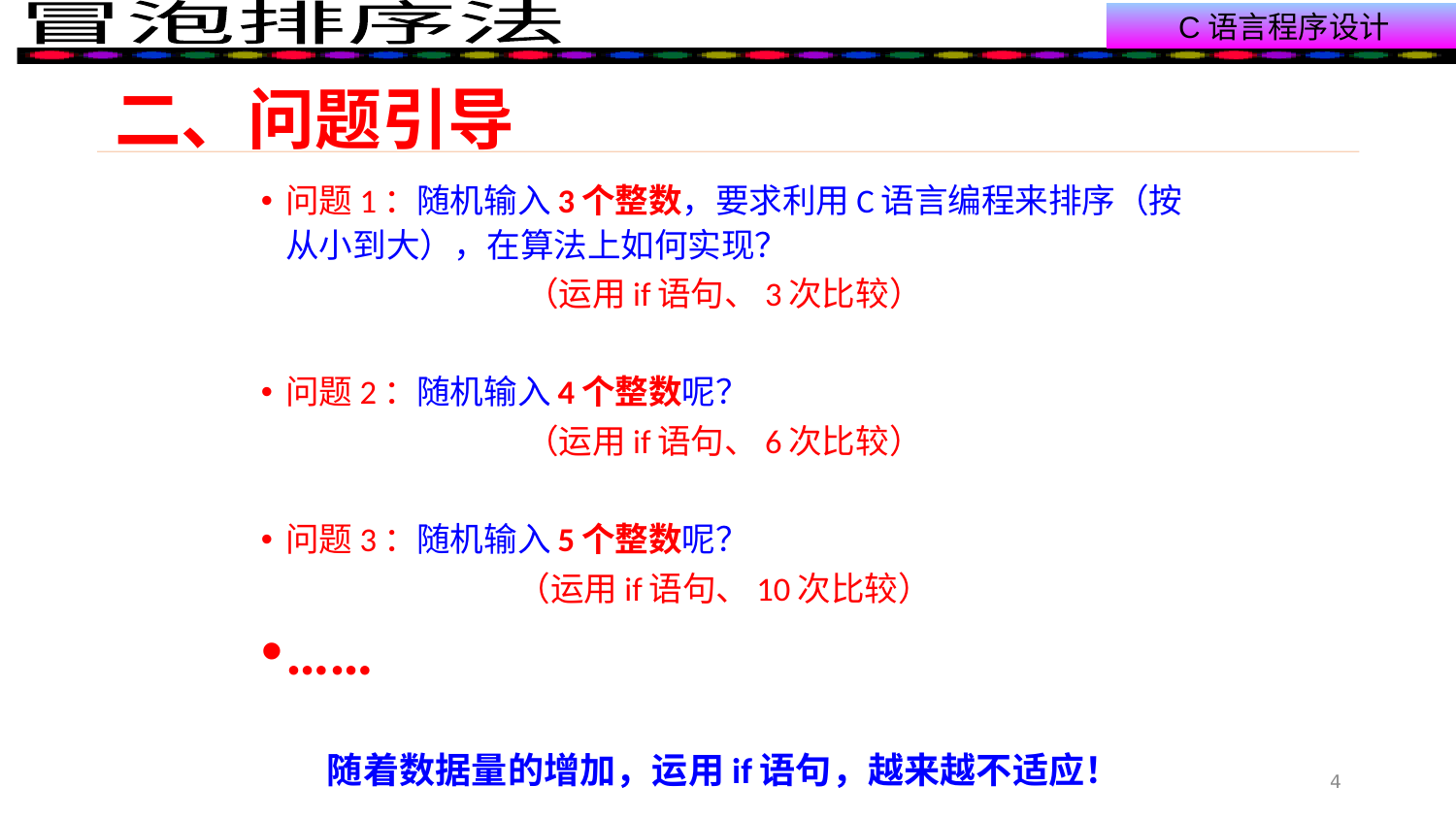

# 二、问题引导
问题1：随机输入3个整数，要求利用C语言编程来排序（按从小到大），在算法上如何实现？
（运用if语句、3次比较）

问题2：随机输入4个整数呢？
（运用if语句、6次比较）

问题3：随机输入5个整数呢？
（运用if语句、10次比较）
……

随着数据量的增加，运用if语句，越来越不适应！
4